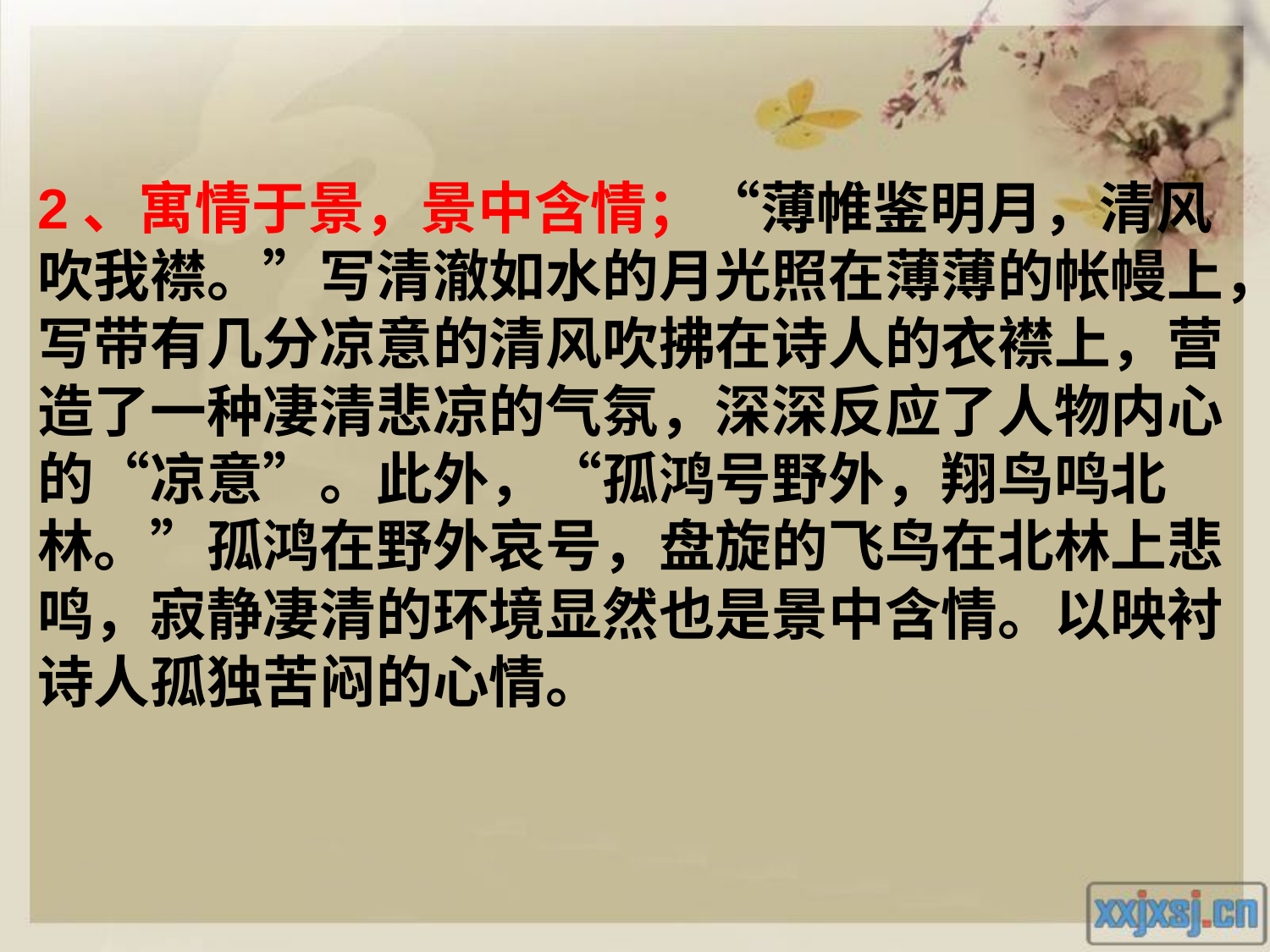

2、寓情于景，景中含情；“薄帷鉴明月，清风吹我襟。”写清澈如水的月光照在薄薄的帐幔上，写带有几分凉意的清风吹拂在诗人的衣襟上，营造了一种凄清悲凉的气氛，深深反应了人物内心的“凉意”。此外，“孤鸿号野外，翔鸟鸣北林。”孤鸿在野外哀号，盘旋的飞鸟在北林上悲鸣，寂静凄清的环境显然也是景中含情。以映衬诗人孤独苦闷的心情。